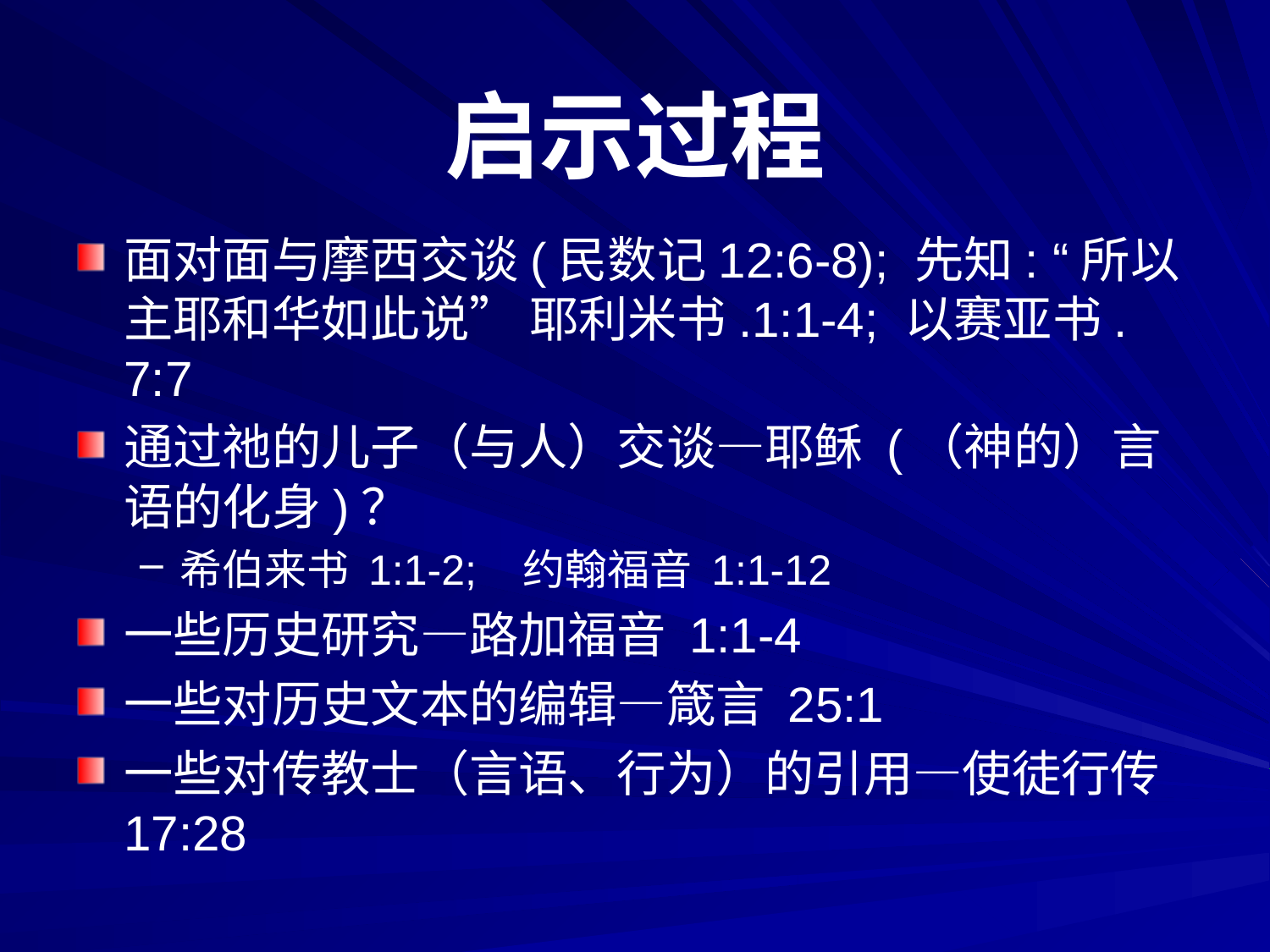

# 启示过程
面对面与摩西交谈(民数记12:6-8); 先知: “所以主耶和华如此说” 耶利米书.1:1-4; 以赛亚书. 7:7
通过祂的儿子（与人）交谈—耶稣 (（神的）言语的化身)？
希伯来书 1:1-2;   约翰福音 1:1-12
一些历史研究—路加福音 1:1-4
一些对历史文本的编辑—箴言 25:1
一些对传教士（言语、行为）的引用—使徒行传 17:28